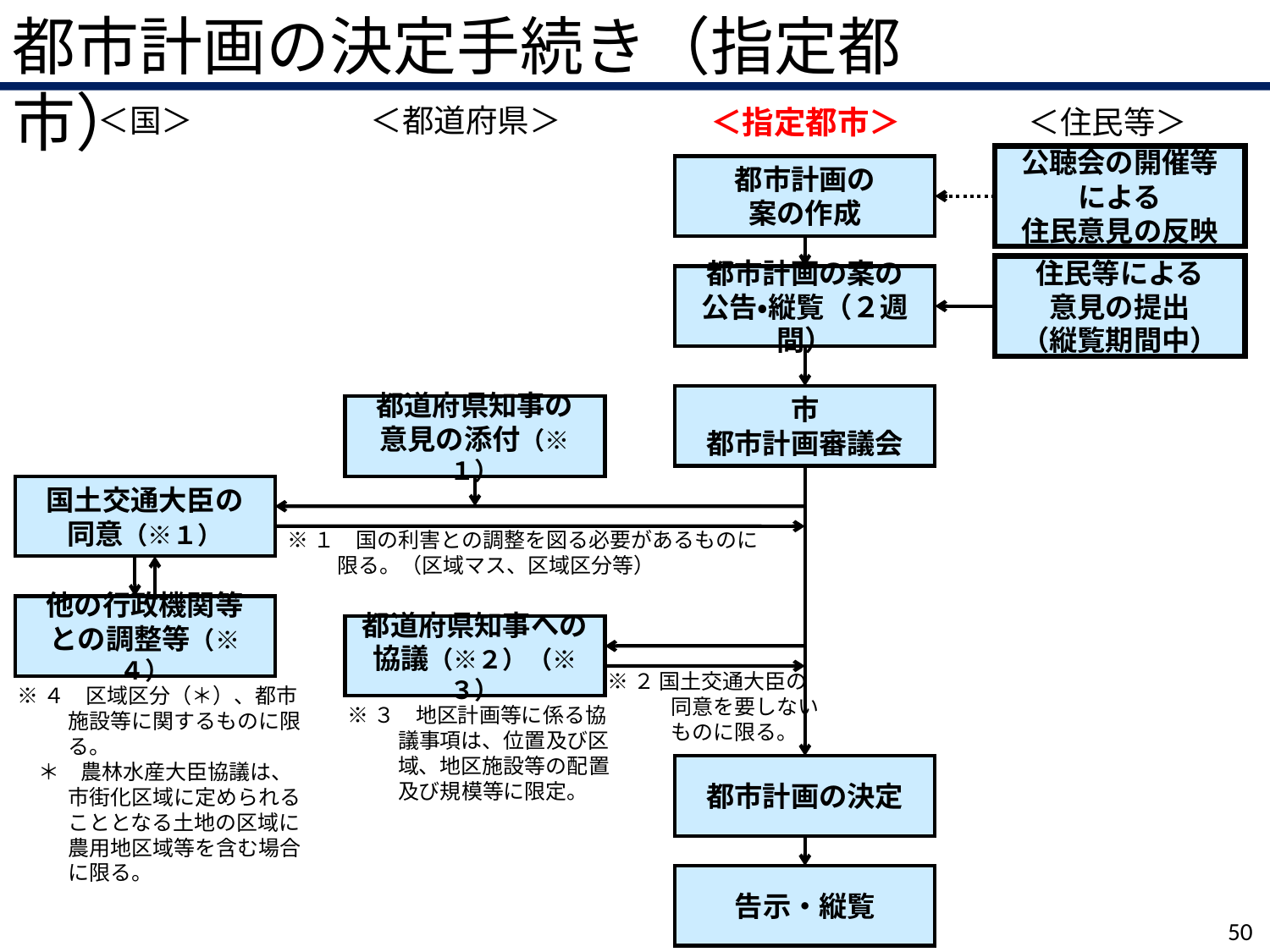

都市計画の決定手続き（指定都市）

＜国＞
＜都道府県＞
＜指定都市＞
＜住民等＞
公聴会の開催等
による
住民意見の反映
都市計画の
案の作成
住民等による
意見の提出
（縦覧期間中）
都市計画の案の
公告・縦覧（２週間）
市
都市計画審議会
都道府県知事の
意見の添付（※１）
国土交通大臣の
同意（※１）

※１　国の利害との調整を図る必要があるものに限る。（区域マス、区域区分等）

他の行政機関等
との調整等（※４）
都道府県知事への
協議（※２）（※３）

※２ 国土交通大臣の
　　　同意を要しない
　　　ものに限る。

※４　区域区分（＊）、都市施設等に関するものに限る。
　＊　農林水産大臣協議は、市街化区域に定められることとなる土地の区域に農用地区域等を含む場合に限る。
※３　地区計画等に係る協議事項は、位置及び区域、地区施設等の配置及び規模等に限定。
都市計画の決定
告示・縦覧
50